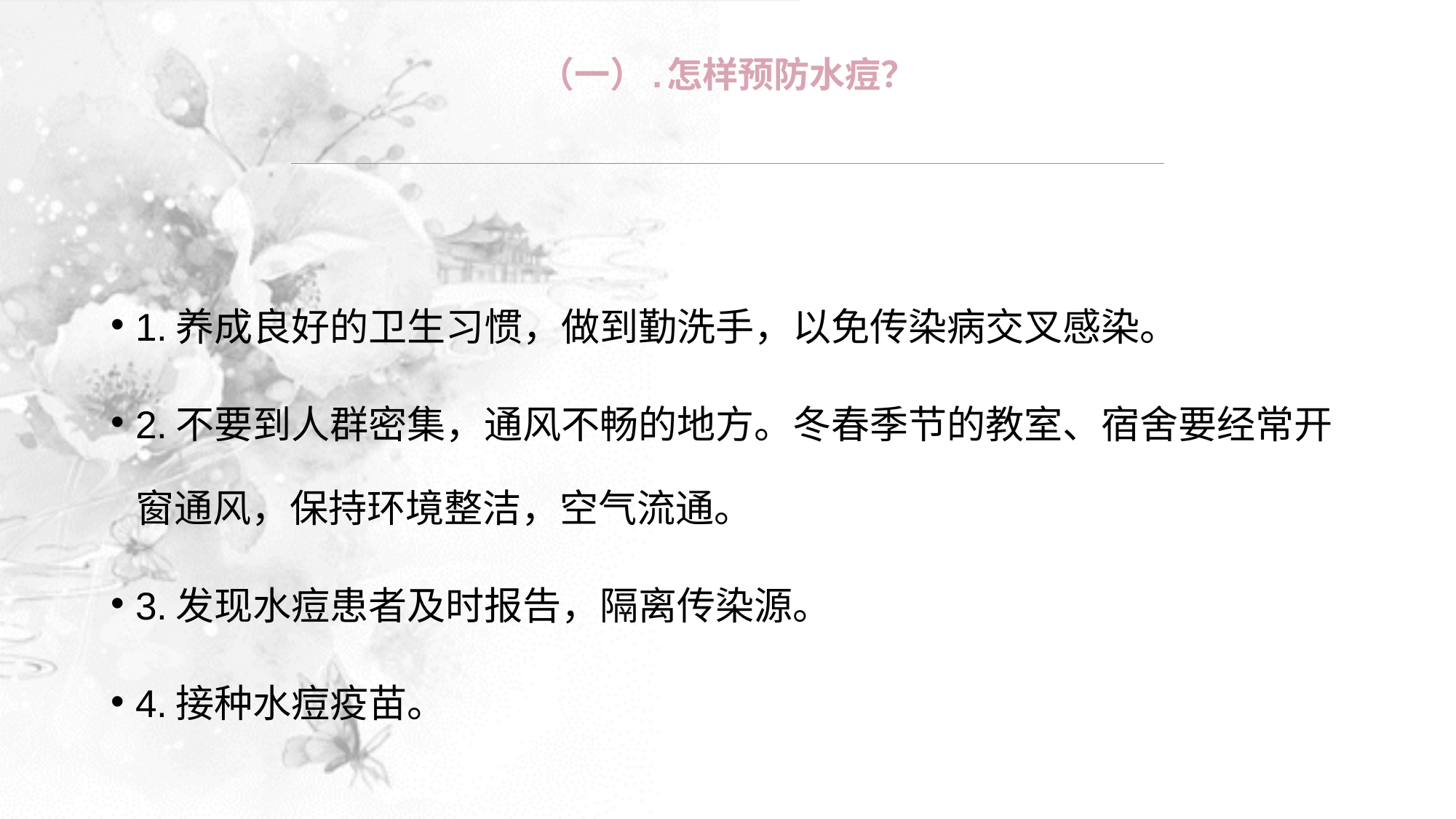

# （一）.怎样预防水痘？

1.养成良好的卫生习惯，做到勤洗手，以免传染病交叉感染。
2.不要到人群密集，通风不畅的地方。冬春季节的教室、宿舍要经常开窗通风，保持环境整洁，空气流通。
3.发现水痘患者及时报告，隔离传染源。
4.接种水痘疫苗。